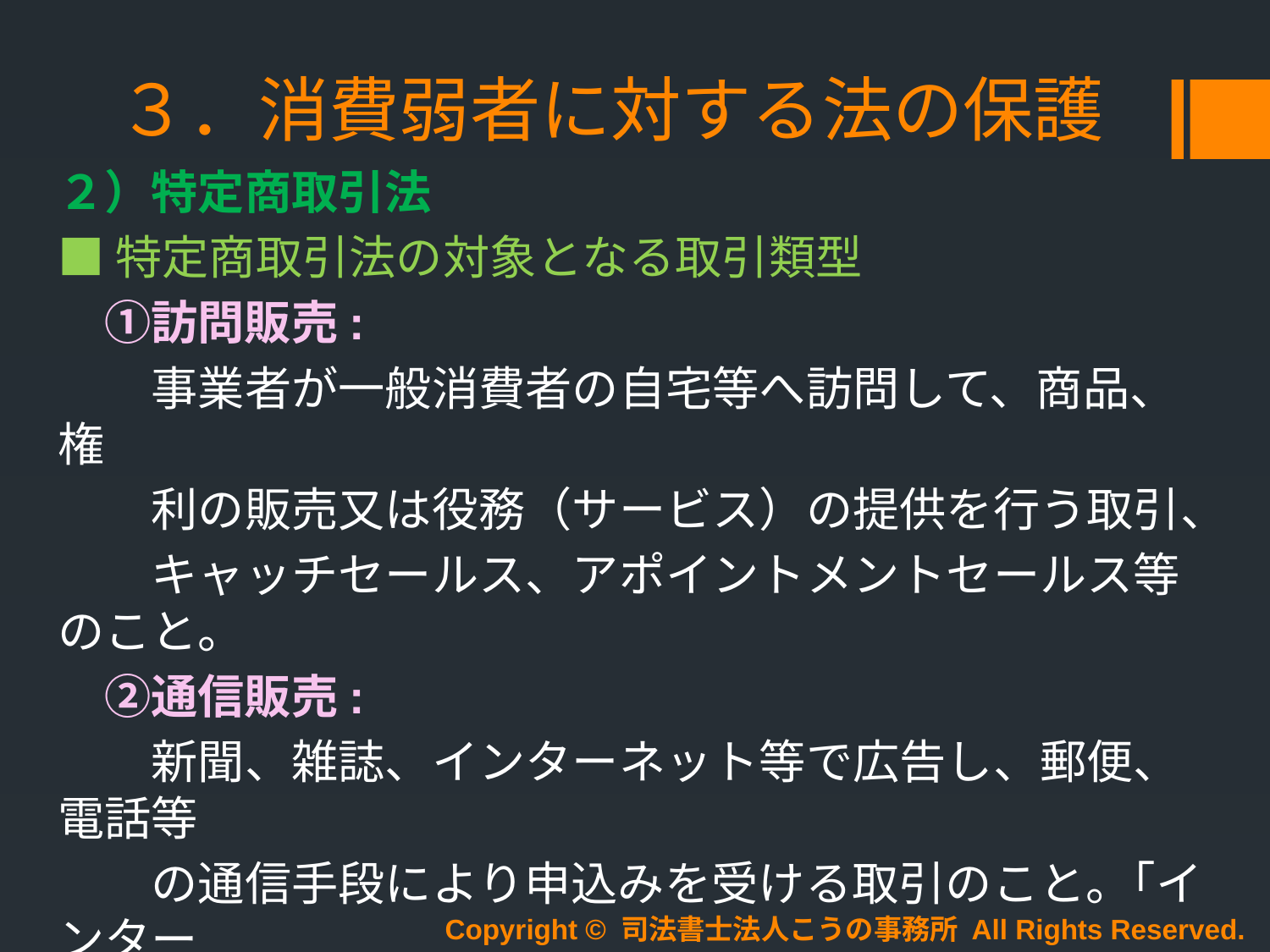

# ３．消費弱者に対する法の保護
２）特定商取引法
■特定商取引法の対象となる取引類型
　①訪問販売:
　　事業者が一般消費者の自宅等へ訪問して、商品、権
　　利の販売又は役務（サービス）の提供を行う取引、
　　キャッチセールス、アポイントメントセールス等のこと。
　②通信販売:
　　新聞、雑誌、インターネット等で広告し、郵便、電話等
　　の通信手段により申込みを受ける取引のこと。｢インター
　　ネット・オークション｣も含みますが、｢電話勧誘販売｣に
　　該当するものを除きます。

Copyright © 司法書士法人こうの事務所 All Rights Reserved.